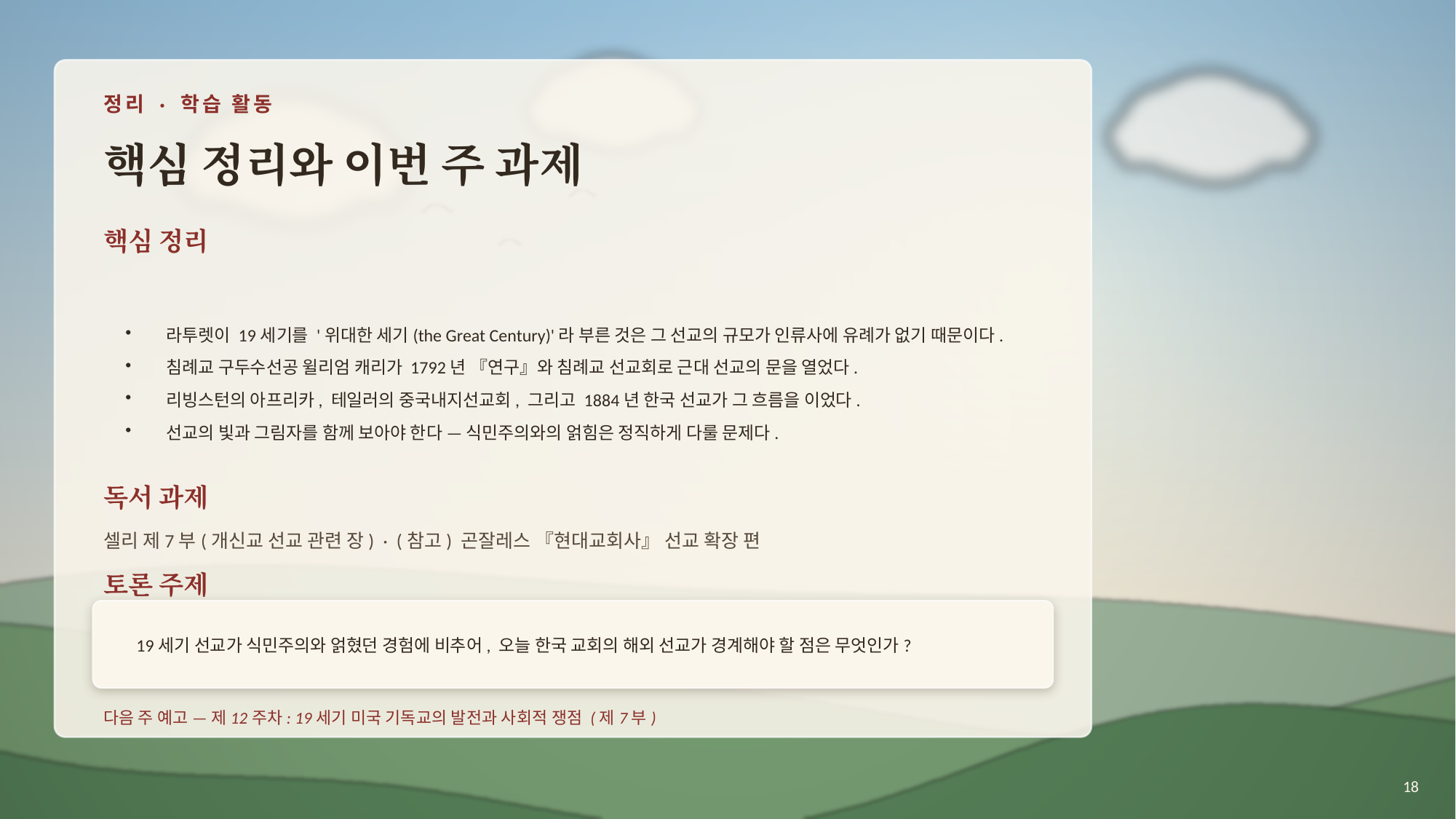

정리 · 학습 활동
핵심 정리와 이번 주 과제
핵심 정리
라투렛이 19세기를 '위대한 세기(the Great Century)'라 부른 것은 그 선교의 규모가 인류사에 유례가 없기 때문이다.
침례교 구두수선공 윌리엄 캐리가 1792년 『연구』와 침례교 선교회로 근대 선교의 문을 열었다.
리빙스턴의 아프리카, 테일러의 중국내지선교회, 그리고 1884년 한국 선교가 그 흐름을 이었다.
선교의 빛과 그림자를 함께 보아야 한다 — 식민주의와의 얽힘은 정직하게 다룰 문제다.
독서 과제
셀리 제7부(개신교 선교 관련 장)  ·  (참고) 곤잘레스 『현대교회사』 선교 확장 편
토론 주제

19세기 선교가 식민주의와 얽혔던 경험에 비추어, 오늘 한국 교회의 해외 선교가 경계해야 할 점은 무엇인가?
다음 주 예고 — 제12주차: 19세기 미국 기독교의 발전과 사회적 쟁점 (제7부)
18